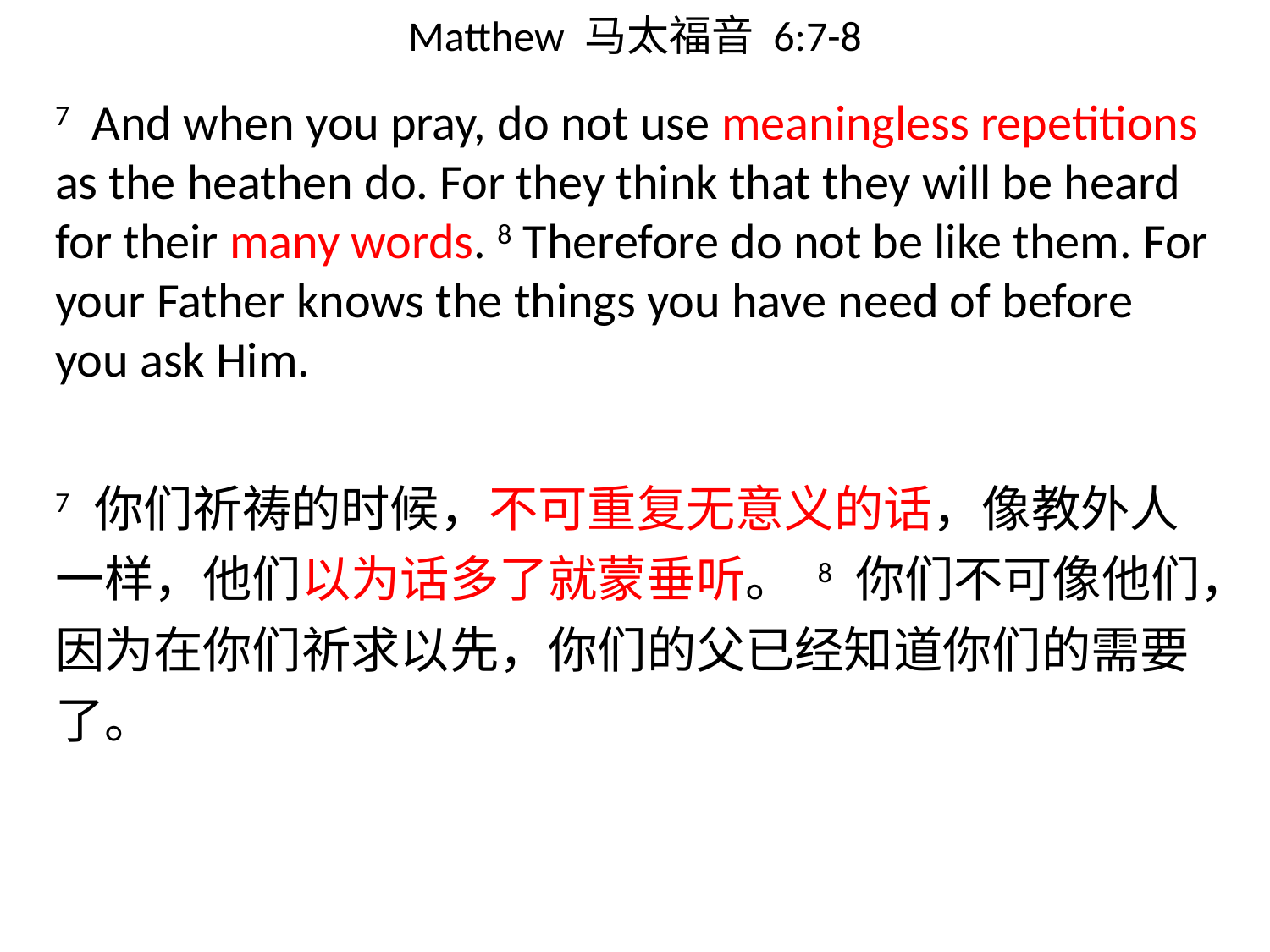

# Matthew 马太福音 6:7-8
7  And when you pray, do not use meaningless repetitions as the heathen do. For they think that they will be heard for their many words. 8 Therefore do not be like them. For your Father knows the things you have need of before you ask Him.

7  你们祈祷的时候，不可重复无意义的话，像教外人一样，他们以为话多了就蒙垂听。 8 你们不可像他们，因为在你们祈求以先，你们的父已经知道你们的需要了。